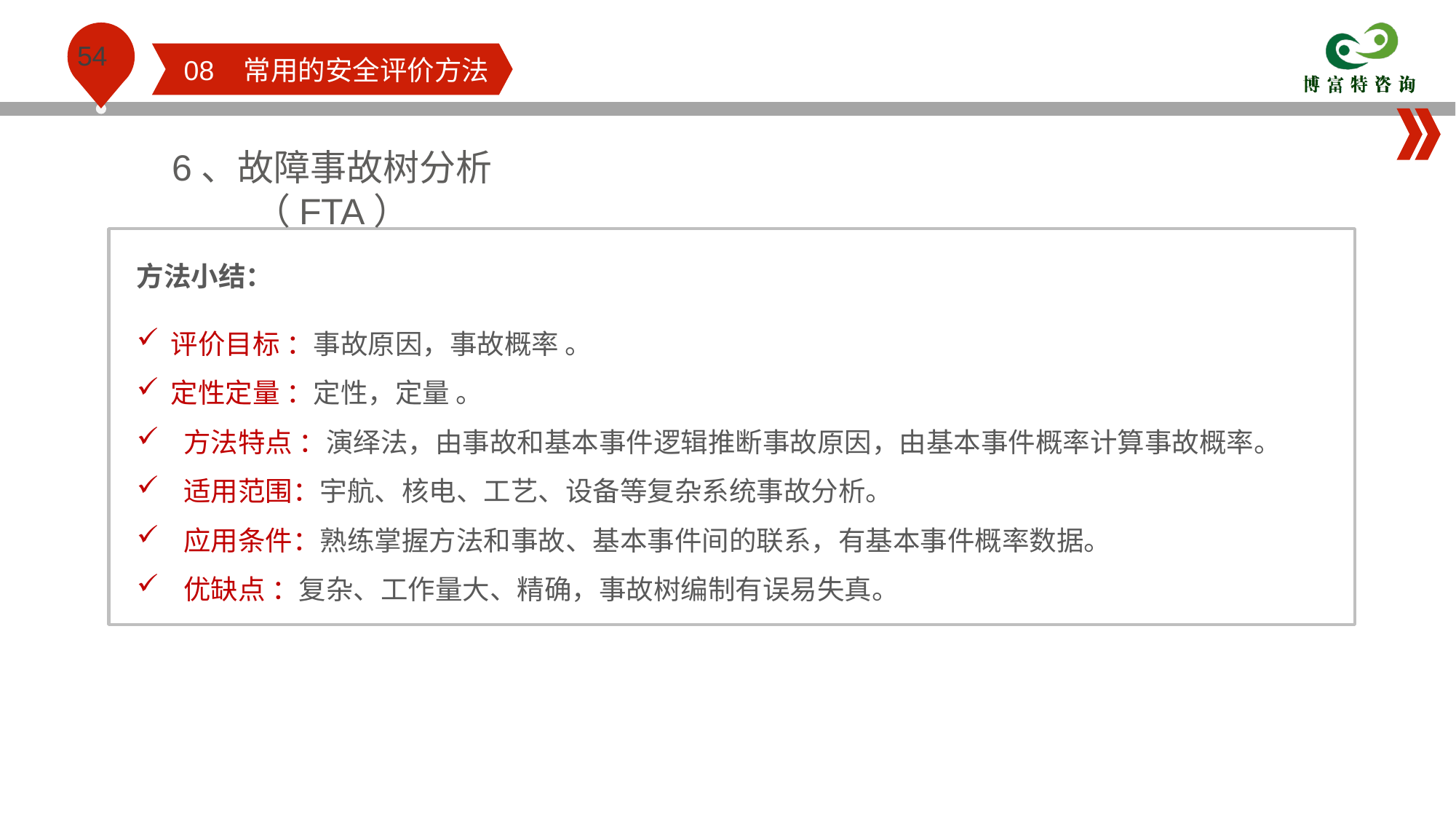

08   常用的安全评价方法
6、故障事故树分析（FTA）

方法小结：
评价目标 ：事故原因，事故概率 。
定性定量 ：定性，定量 。
 方法特点 ：演绎法，由事故和基本事件逻辑推断事故原因，由基本事件概率计算事故概率。
 适用范围：宇航、核电、工艺、设备等复杂系统事故分析。
 应用条件：熟练掌握方法和事故、基本事件间的联系，有基本事件概率数据。
 优缺点 ：复杂、工作量大、精确，事故树编制有误易失真。